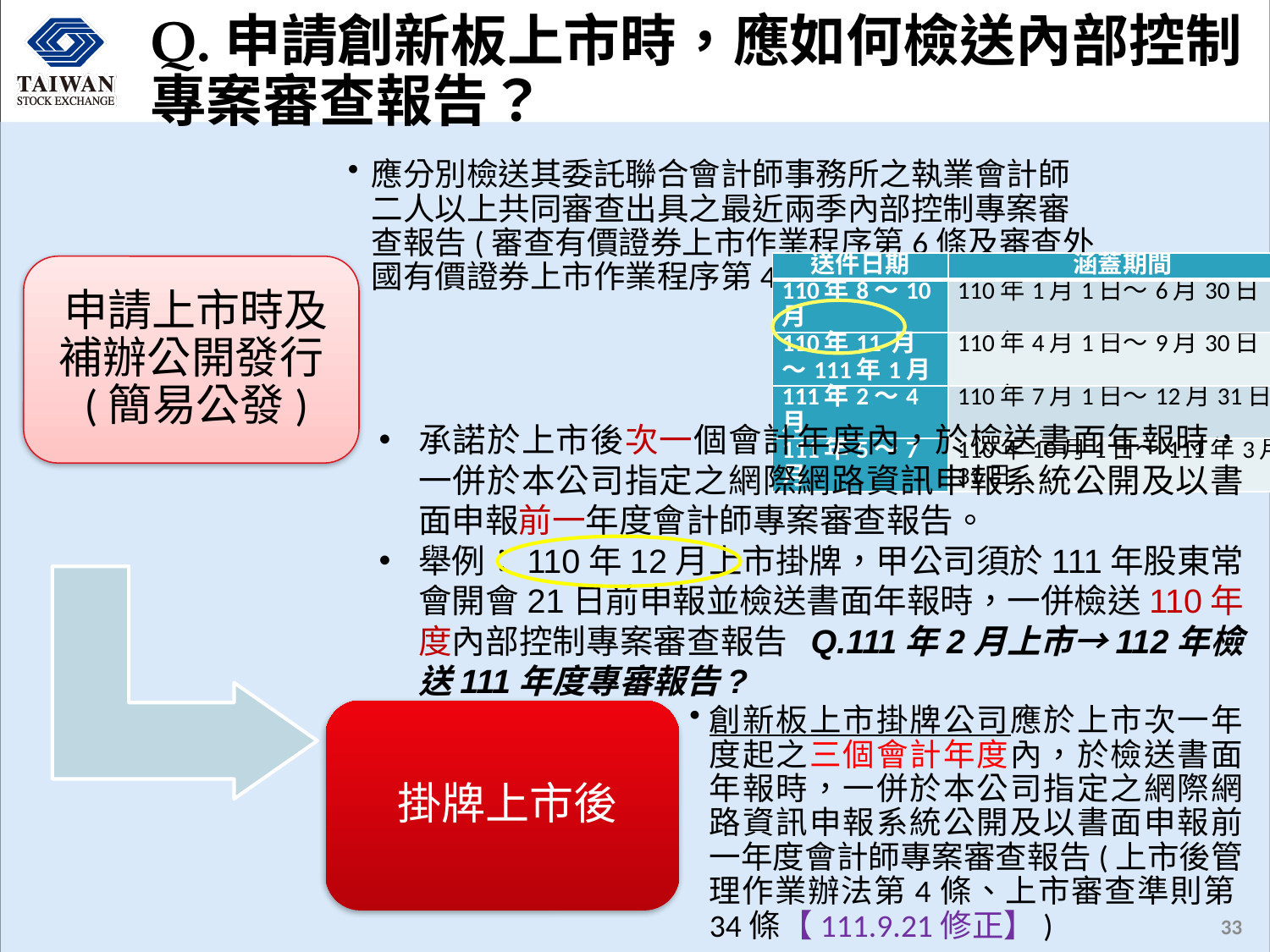

Q.申請創新板上市時，應如何檢送內部控制專案審查報告？
申請上市時及補辦公開發行  (簡易公發)
應分別檢送其委託聯合會計師事務所之執業會計師二人以上共同審查出具之最近兩季內部控制專案審查報告(審查有價證券上市作業程序第6條及審查外國有價證券上市作業程序第4條之1)
掛牌上市後
創新板上市掛牌公司應於上市次一年度起之三個會計年度內，於檢送書面年報時，一併於本公司指定之網際網路資訊申報系統公開及以書面申報前一年度會計師專案審查報告(上市後管理作業辦法第4條、上市審查準則第34條【111.9.21修正】)
| 送件日期 | 涵蓋期間 |
| --- | --- |
| 110年8～10 月 | 110年1月1日～6月30日 |
| 110年11 月～111年1月 | 110年4月1日～9月30日 |
| 111年2～4月 | 110年7月1日～12月31日 |
| 111年5～7月 | 110年10月1日～111年3月31日 |

承諾於上市後次一個會計年度內，於檢送書面年報時，一併於本公司指定之網際網路資訊申報系統公開及以書面申報前一年度會計師專案審查報告。
舉例：110年12月上市掛牌，甲公司須於111年股東常會開會21日前申報並檢送書面年報時，一併檢送110年度內部控制專案審查報告  Q.111年2月上市→112年檢送111年度專審報告?

33